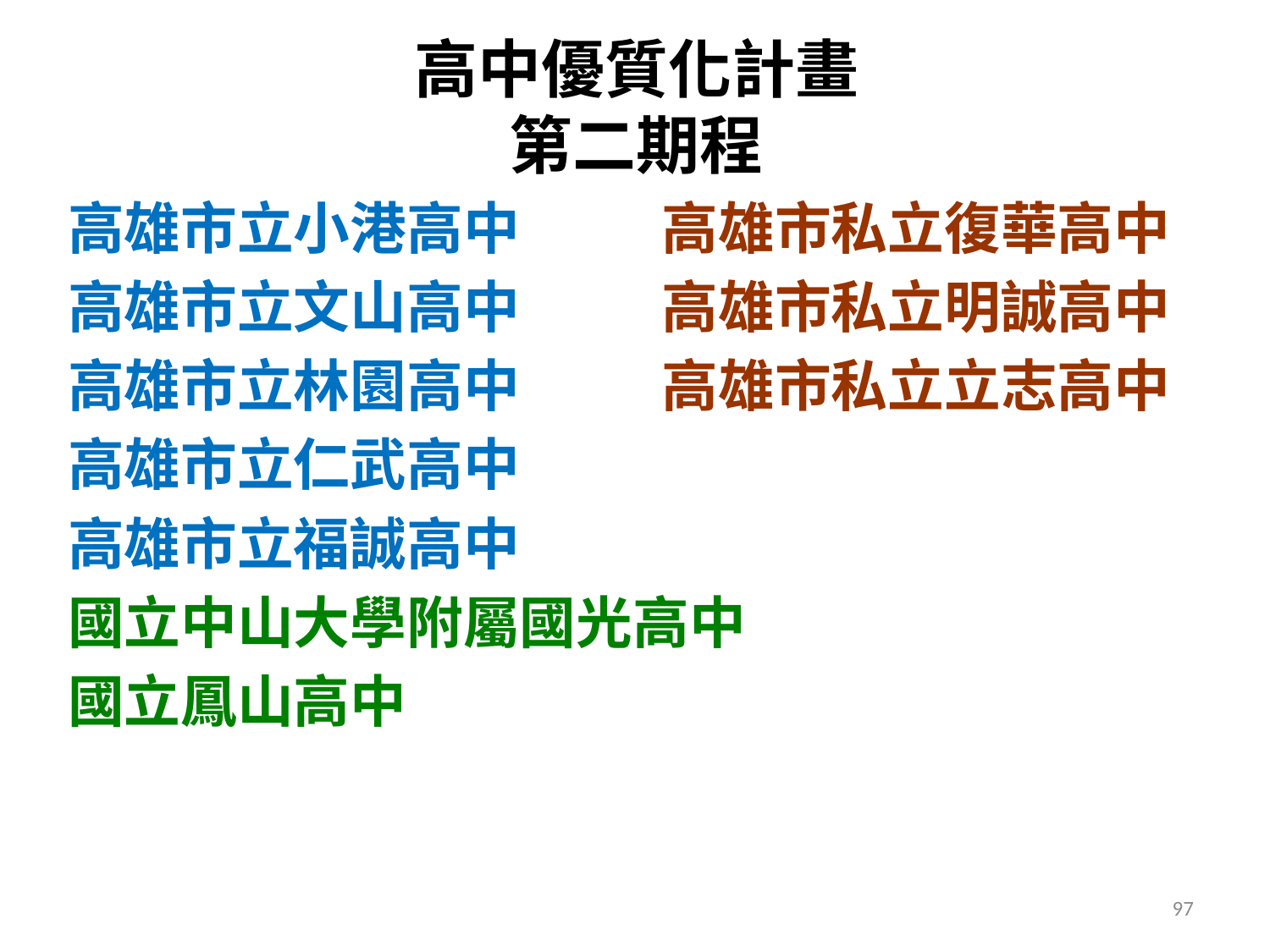

# 高中優質化計畫 第二期程
高雄市立小港高中           高雄市私立復華高中
高雄市立文山高中           高雄市私立明誠高中
高雄市立林園高中           高雄市私立立志高中
高雄市立仁武高中
高雄市立福誠高中
國立中山大學附屬國光高中
國立鳳山高中

97